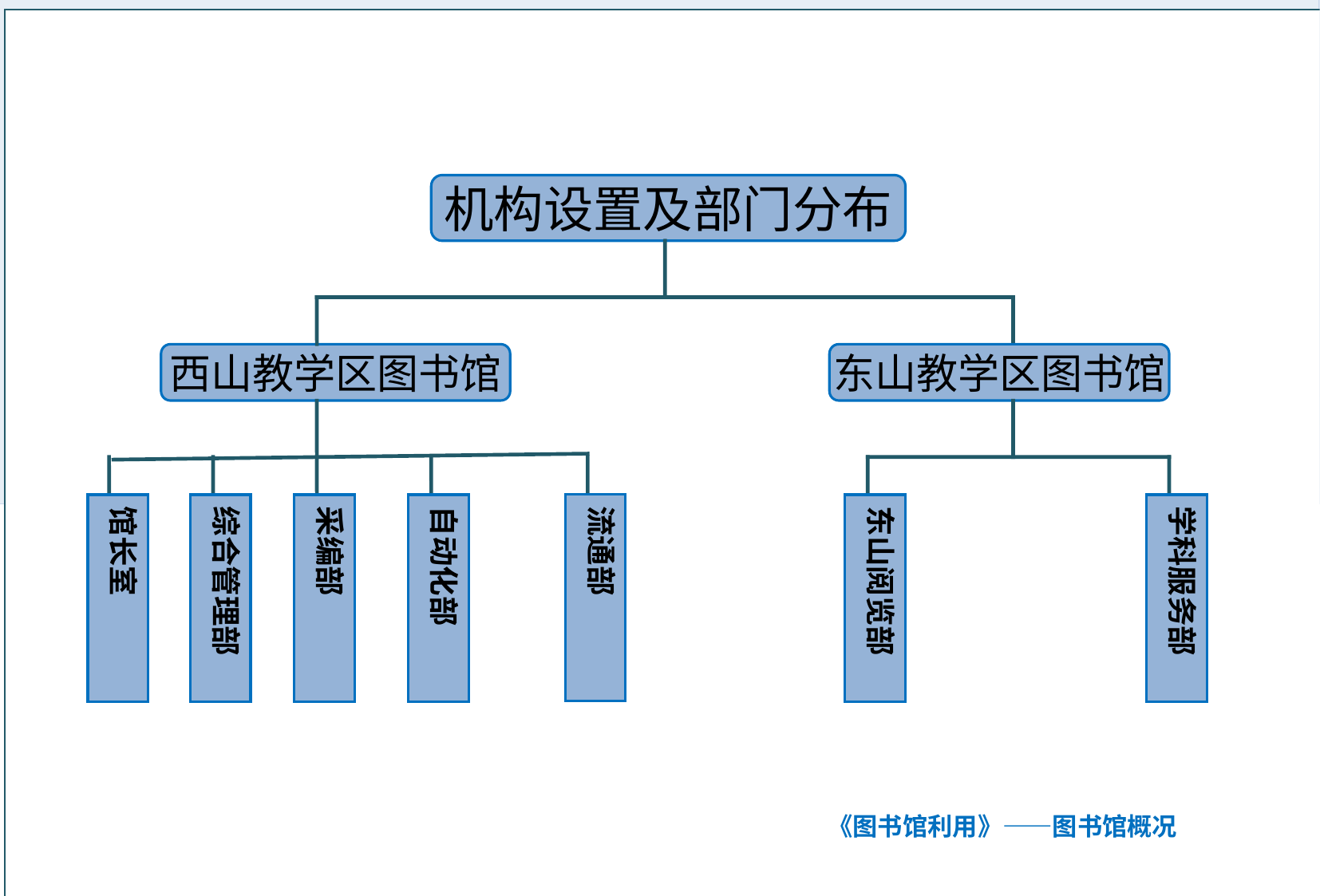

机构设置及部门分布

西山教学区图书馆
东山教学区图书馆

流通部
馆长室
综合管理部
采编部
自动化部
东山阅览部
学科服务部

《图书馆利用》——图书馆概况